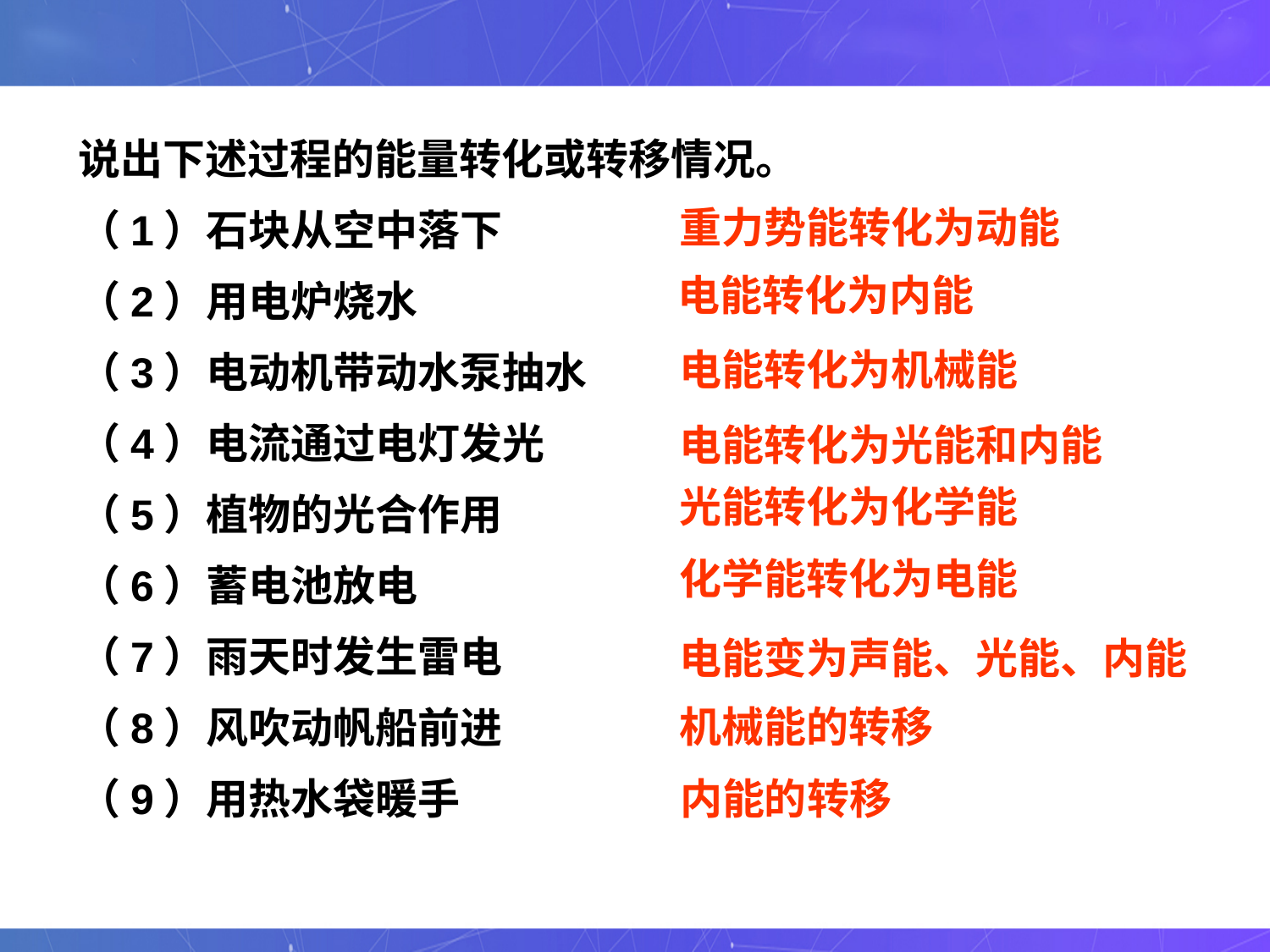

说出下述过程的能量转化或转移情况。
（1）石块从空中落下
（2）用电炉烧水
（3）电动机带动水泵抽水
（4）电流通过电灯发光
（5）植物的光合作用
（6）蓄电池放电
（7）雨天时发生雷电
（8）风吹动帆船前进
（9）用热水袋暖手
重力势能转化为动能
电能转化为内能
电能转化为机械能
电能转化为光能和内能
光能转化为化学能
化学能转化为电能
电能变为声能、光能、内能
机械能的转移
内能的转移